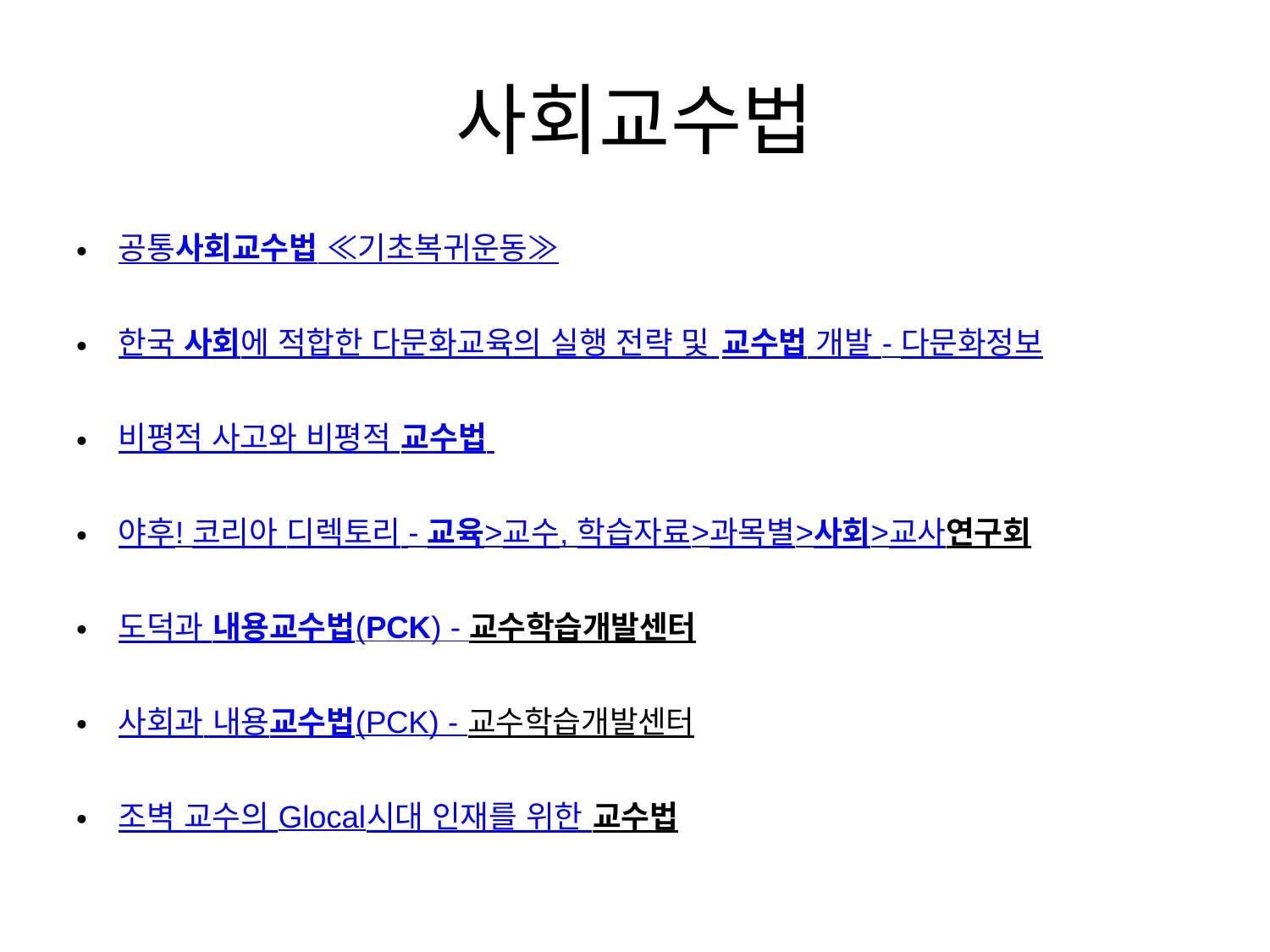

# 사회교수법
공통사회교수법 ≪기초복귀운동≫

한국 사회에 적합한 다문화교육의 실행 전략 및 교수법 개발 - 다문화정보

비평적 사고와 비평적 교수법

야후! 코리아 디렉토리 - 교육>교수, 학습자료>과목별>사회>교사연구회

도덕과 내용교수법(PCK) - 교수학습개발센터

사회과 내용교수법(PCK) - 교수학습개발센터

조벽 교수의 Glocal시대 인재를 위한 교수법